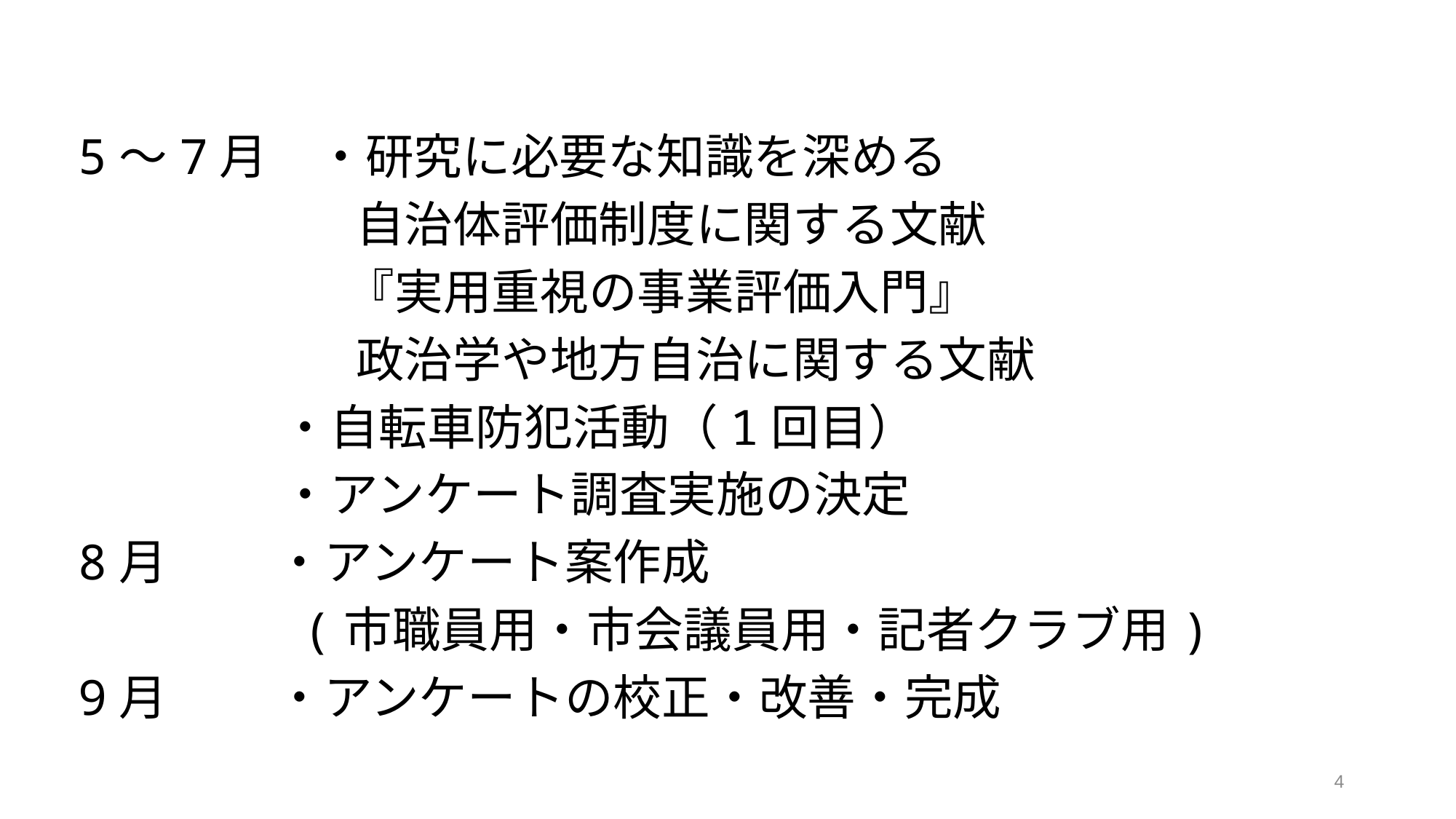

5～7月　・研究に必要な知識を深める
自治体評価制度に関する文献
『実用重視の事業評価入門』
政治学や地方自治に関する文献
・自転車防犯活動（1回目）
・アンケート調査実施の決定
8月　　 ・アンケート案作成
(市職員用・市会議員用・記者クラブ用)
9月　　 ・アンケートの校正・改善・完成

4